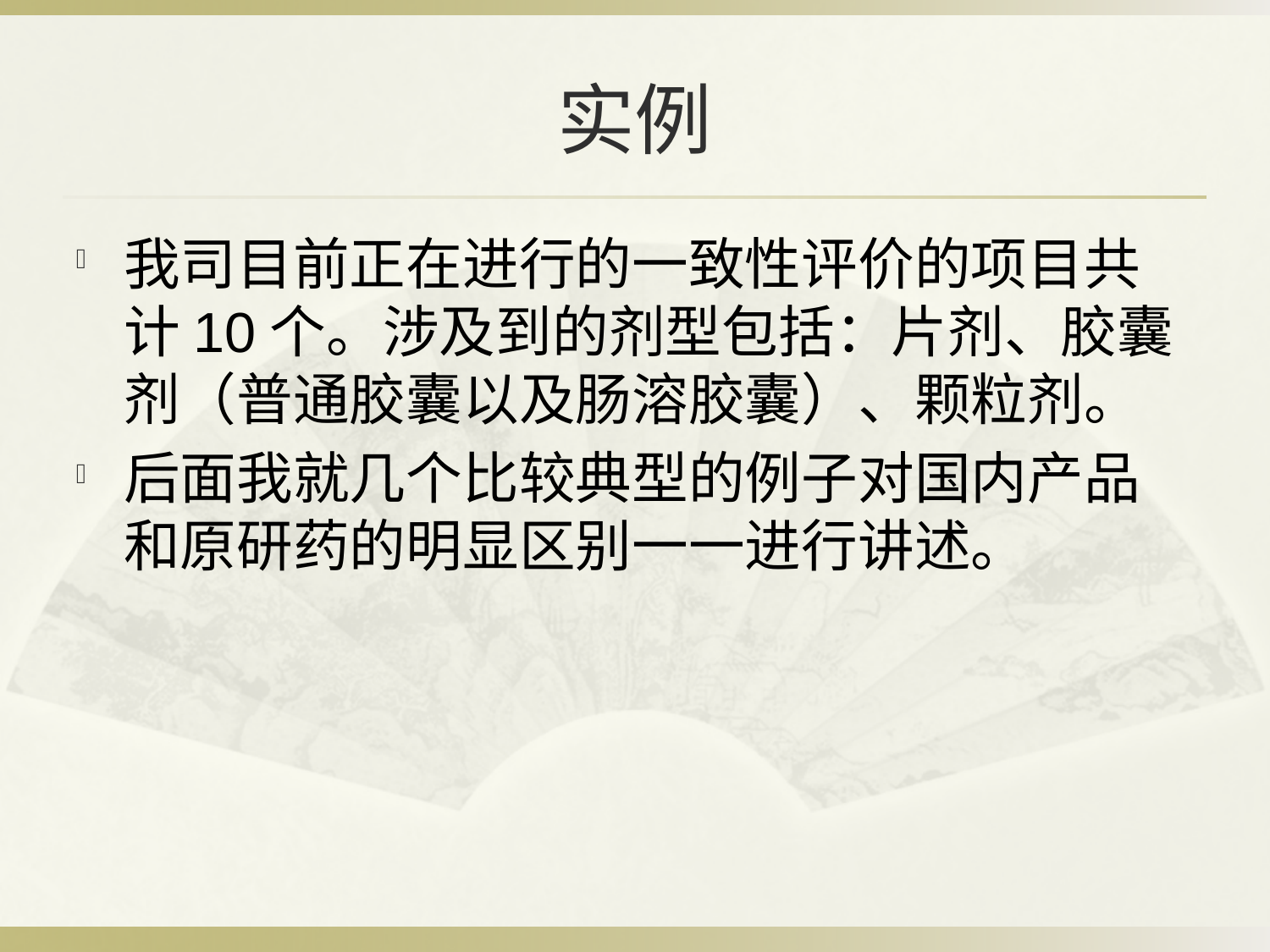

# 实例
我司目前正在进行的一致性评价的项目共计10个。涉及到的剂型包括：片剂、胶囊剂（普通胶囊以及肠溶胶囊）、颗粒剂。
后面我就几个比较典型的例子对国内产品和原研药的明显区别一一进行讲述。